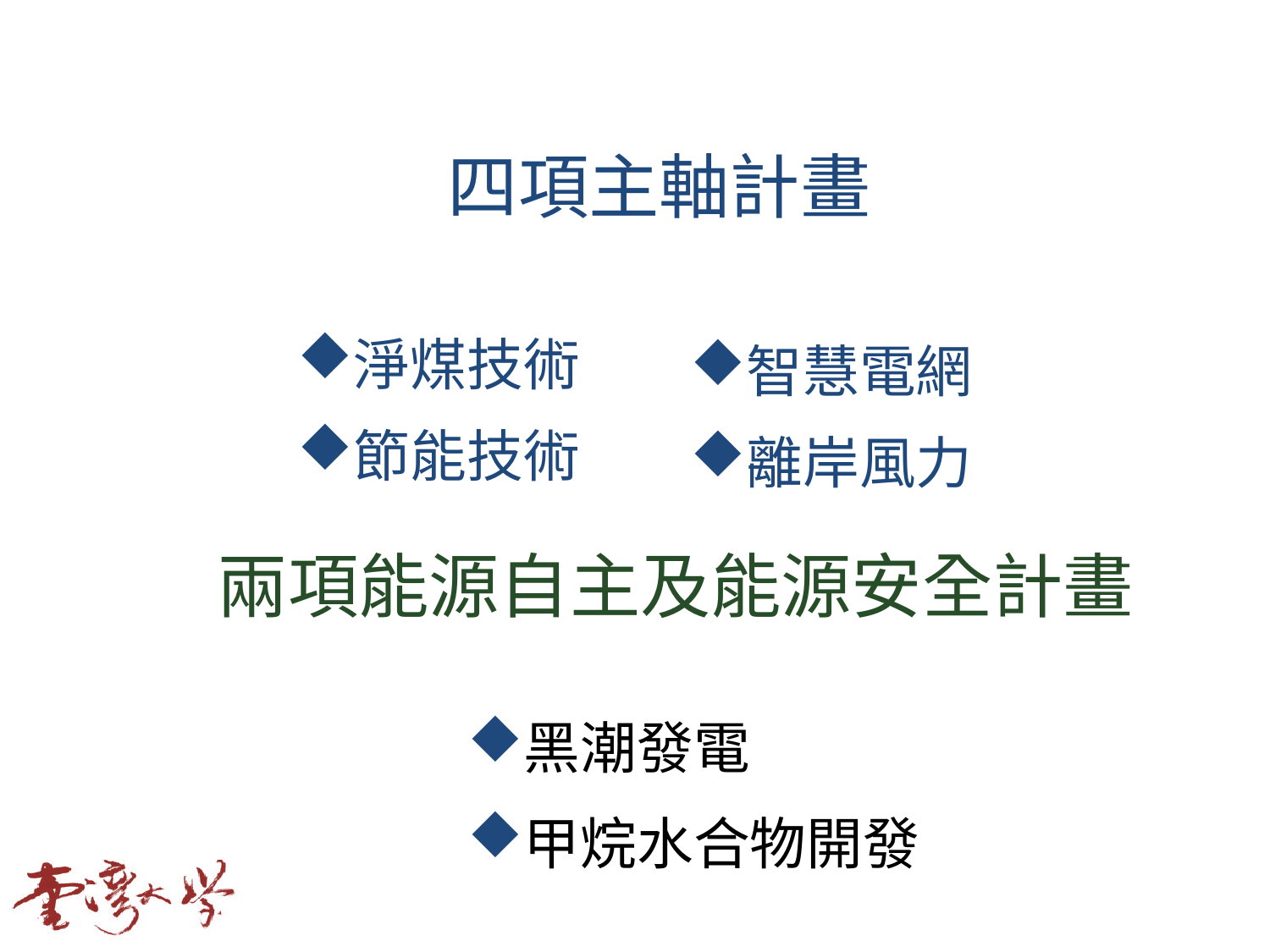

四項主軸計畫
淨煤技術
節能技術

智慧電網
離岸風力
兩項能源自主及能源安全計畫
黑潮發電
甲烷水合物開發